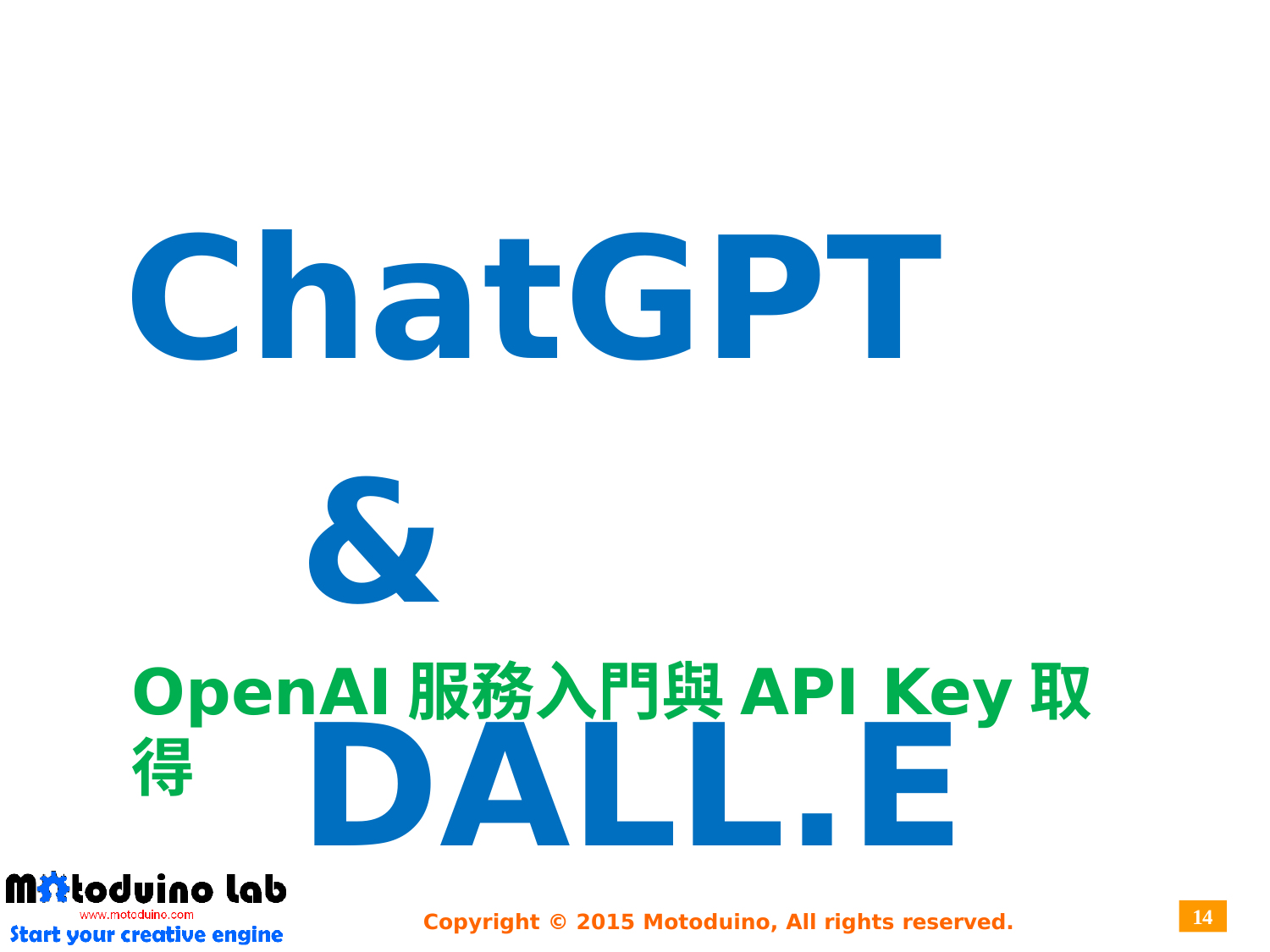

ChatGPT & DALL.E
OpenAI服務入門與API Key取得
14
Copyright © 2015 Motoduino, All rights reserved.